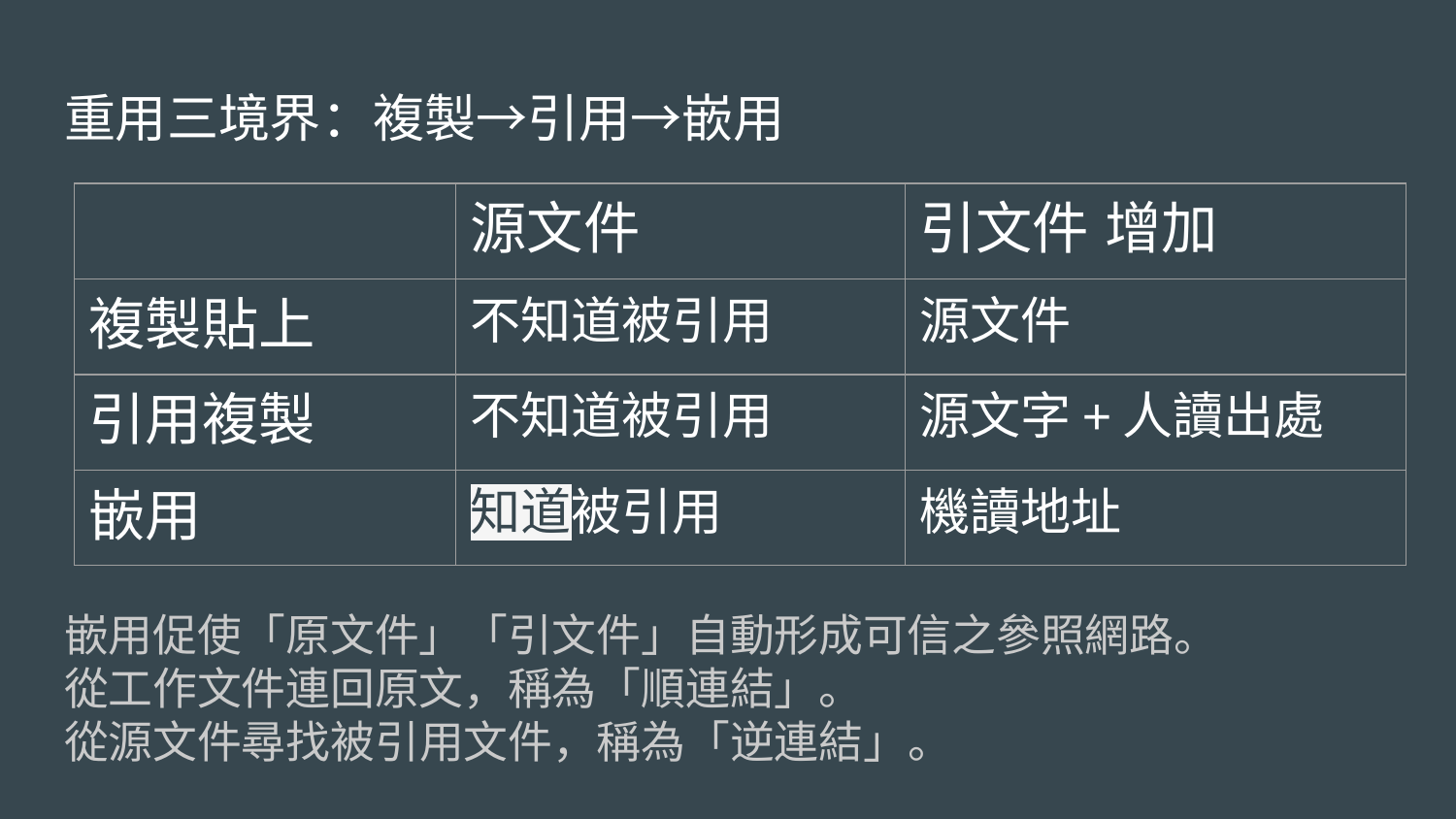

# 重用三境界：複製→引用→嵌用
|  | 源文件 | 引文件 增加 |
| --- | --- | --- |
| 複製貼上 | 不知道被引用 | 源文件 |
| 引用複製 | 不知道被引用 | 源文字+人讀出處 |
| 嵌用 | 知道被引用 | 機讀地址 |
嵌用促使「原文件」「引文件」自動形成可信之參照網路。
從工作文件連回原文，稱為「順連結」。
從源文件尋找被引用文件，稱為「逆連結」。